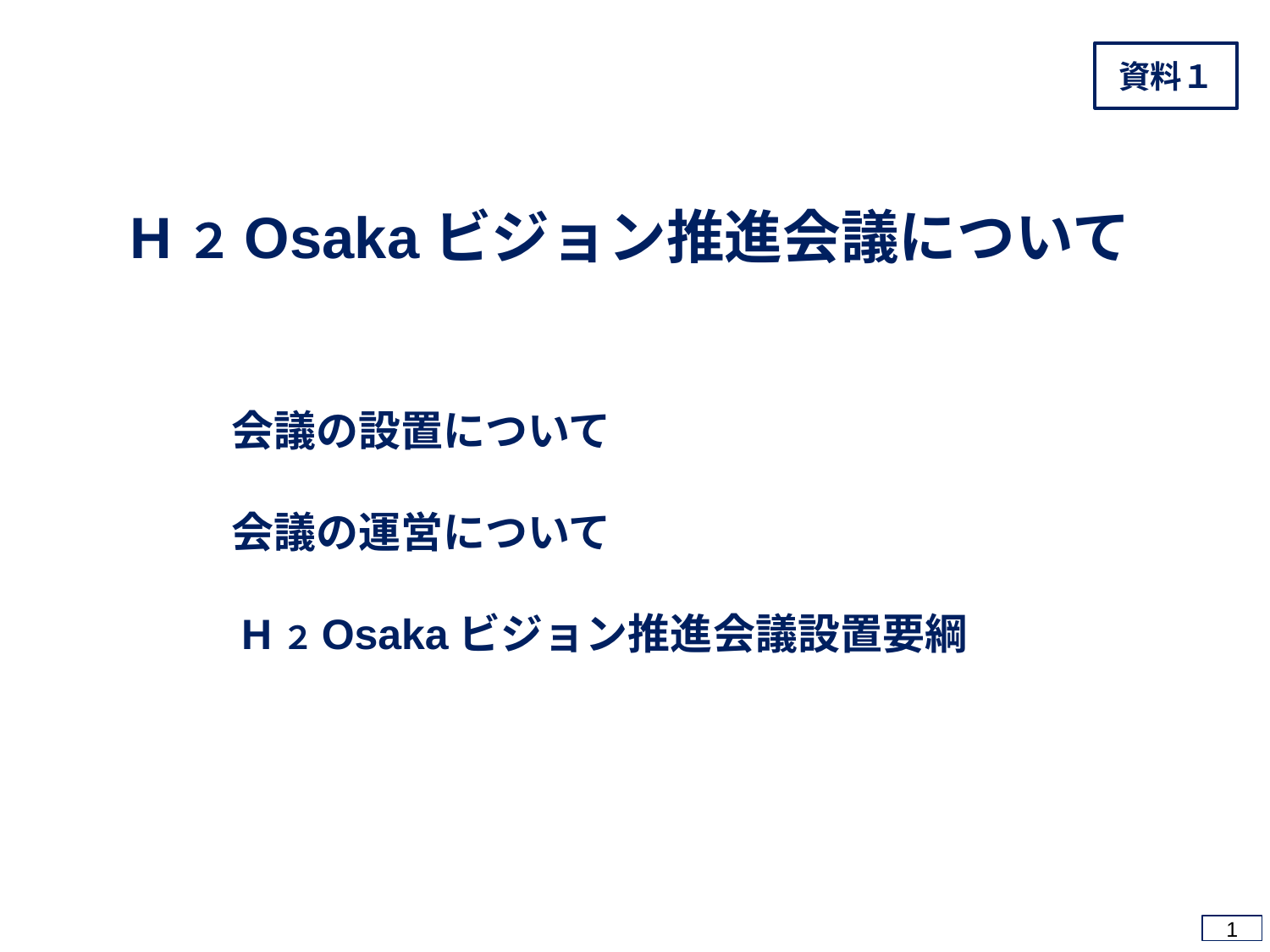

資料１
H２Osakaビジョン推進会議について
　会議の設置について

　会議の運営について

　H２Osakaビジョン推進会議設置要綱
1